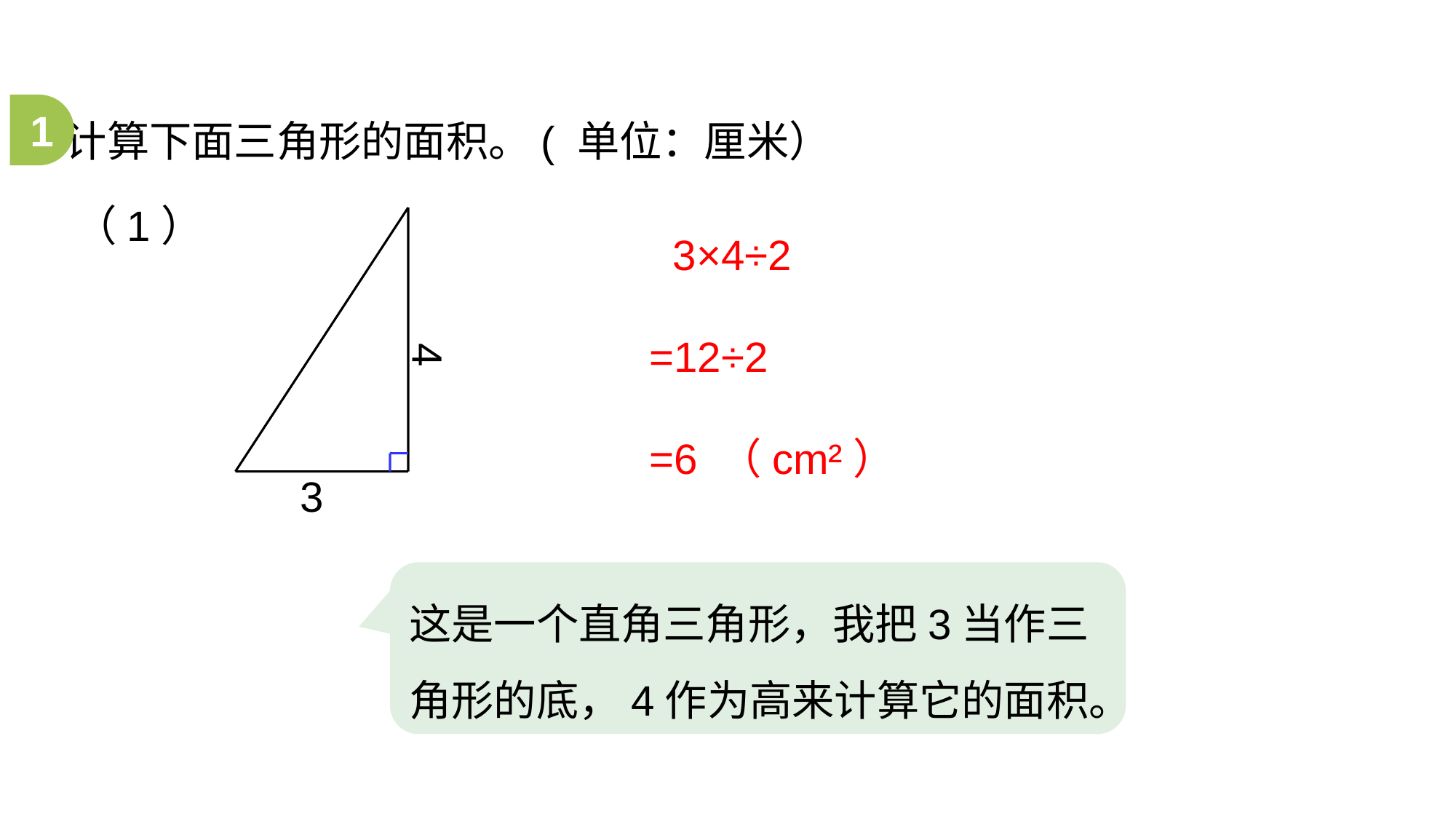

计算下面三角形的面积。( 单位：厘米）
1
（1）
  3×4÷2
=12÷2
=6 （cm²）

4

3

这是一个直角三角形，我把3当作三角形的底，4作为高来计算它的面积。